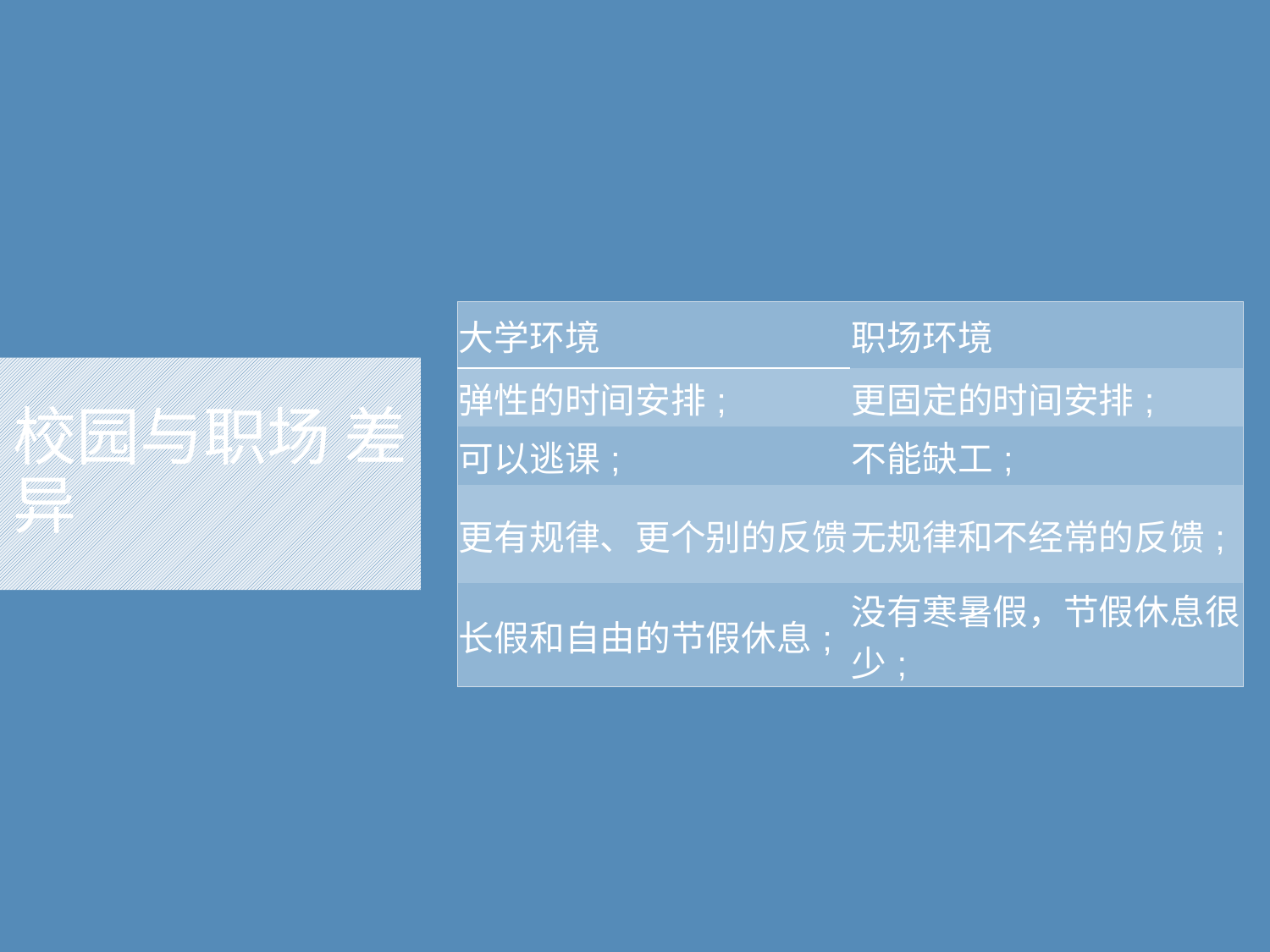

| 大学环境 | 职场环境 |
| --- | --- |
| 弹性的时间安排; | 更固定的时间安排; |
| 可以逃课; | 不能缺工; |
| 更有规律、更个别的反馈; | 无规律和不经常的反馈; |
| 长假和自由的节假休息; | 没有寒暑假，节假休息很少; |
# 校园与职场 差异